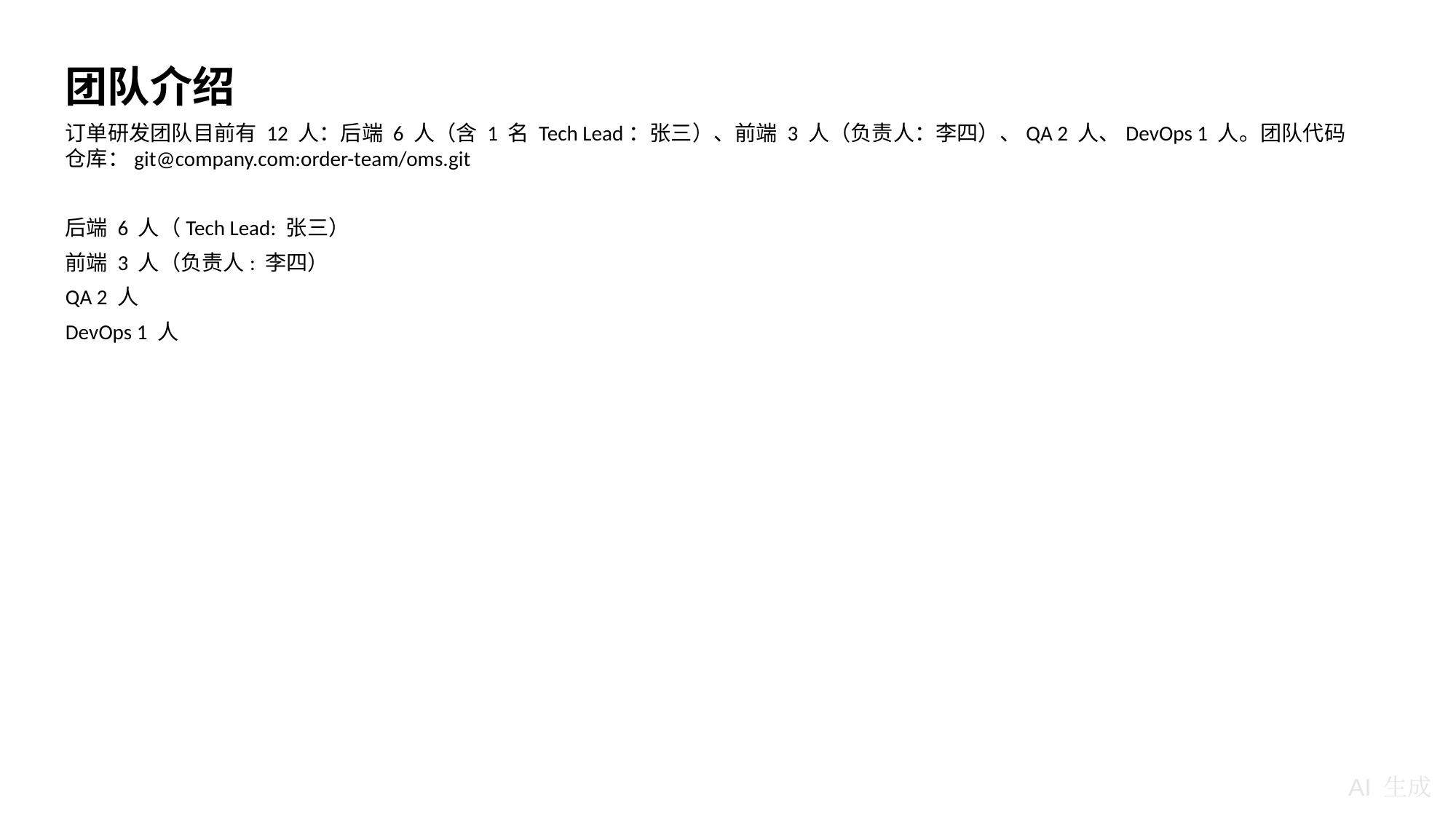

团队介绍
订单研发团队目前有 12 人：后端 6 人（含 1 名 Tech Lead：张三）、前端 3 人（负责人：李四）、QA 2 人、DevOps 1 人。团队代码仓库：git@company.com:order-team/oms.git

后端 6 人（Tech Lead: 张三）
前端 3 人（负责人: 李四）
QA 2 人
DevOps 1 人
AI 生成